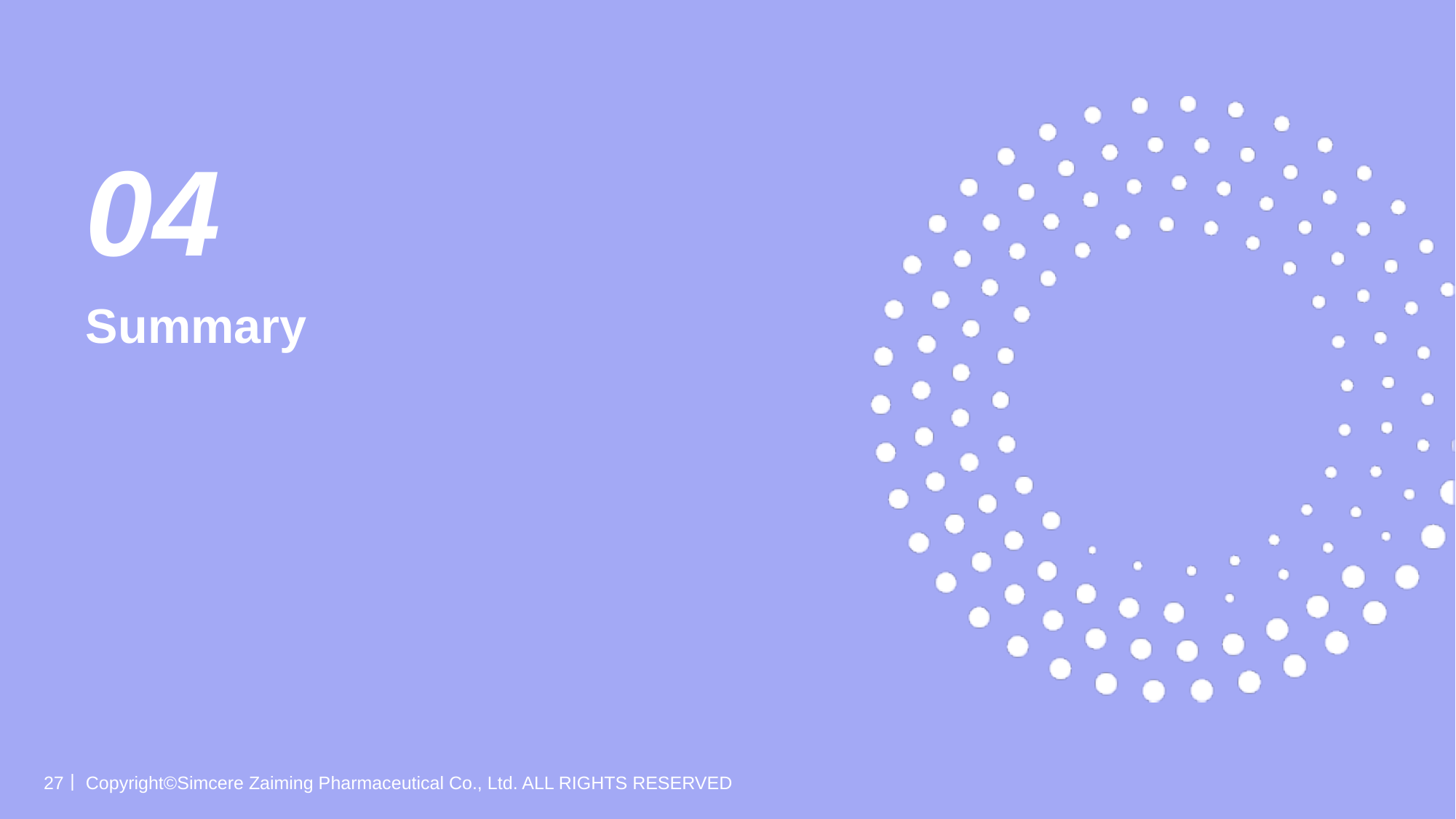

04
# Summary
27丨
Copyright©Simcere Zaiming Pharmaceutical Co., Ltd. ALL RIGHTS RESERVED